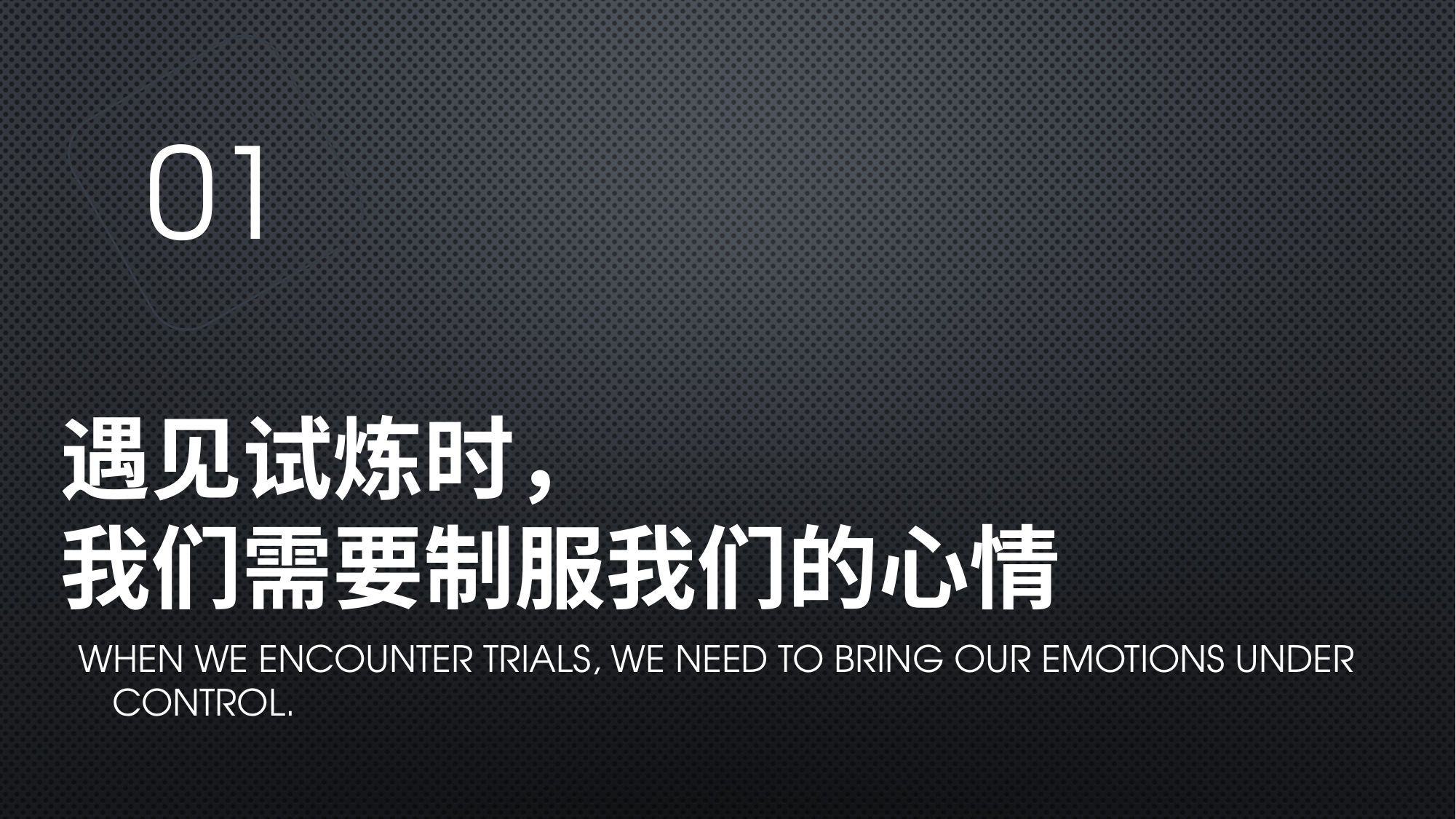

01
# 遇见试炼时， 我们需要制服我们的心情
When we encounter trials, we need to bring our emotions under control.